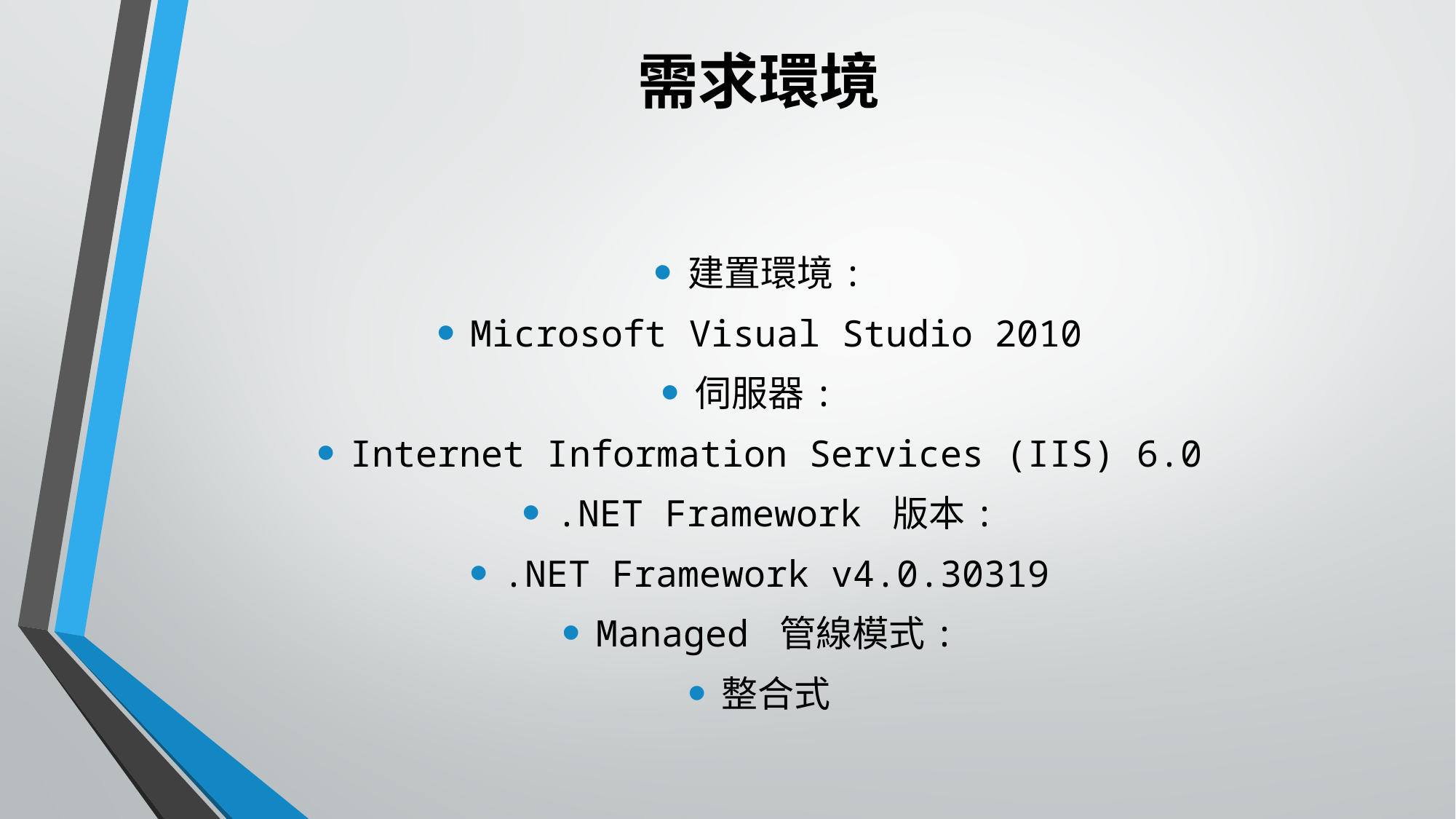

# 需求環境
建置環境:
Microsoft Visual Studio 2010
伺服器:
Internet Information Services (IIS) 6.0
.NET Framework 版本:
.NET Framework v4.0.30319
Managed 管線模式:
整合式